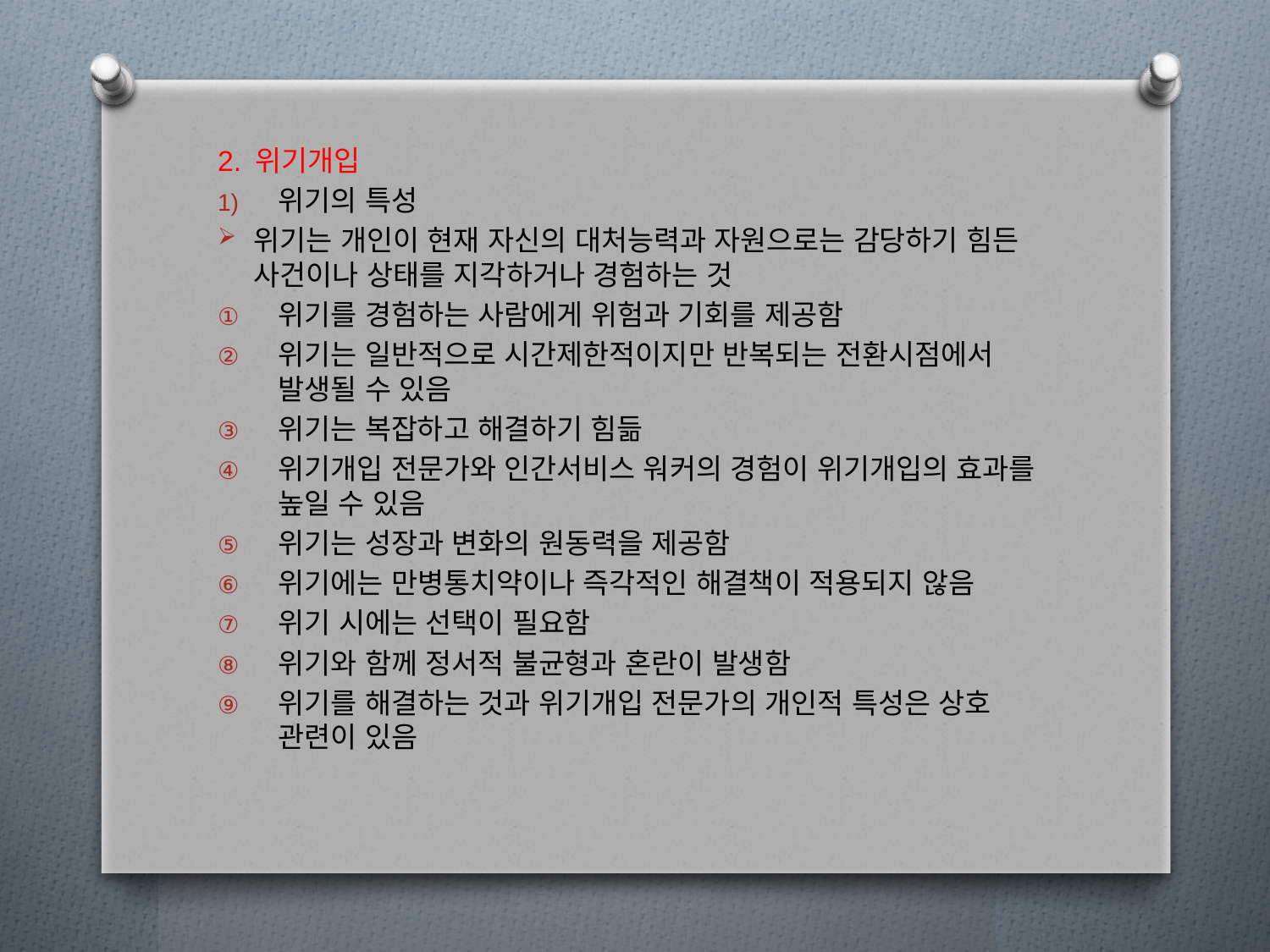

2. 위기개입
위기의 특성
위기는 개인이 현재 자신의 대처능력과 자원으로는 감당하기 힘든 사건이나 상태를 지각하거나 경험하는 것
위기를 경험하는 사람에게 위험과 기회를 제공함
위기는 일반적으로 시간제한적이지만 반복되는 전환시점에서 발생될 수 있음
위기는 복잡하고 해결하기 힘듦
위기개입 전문가와 인간서비스 워커의 경험이 위기개입의 효과를 높일 수 있음
위기는 성장과 변화의 원동력을 제공함
위기에는 만병통치약이나 즉각적인 해결책이 적용되지 않음
위기 시에는 선택이 필요함
위기와 함께 정서적 불균형과 혼란이 발생함
위기를 해결하는 것과 위기개입 전문가의 개인적 특성은 상호 관련이 있음